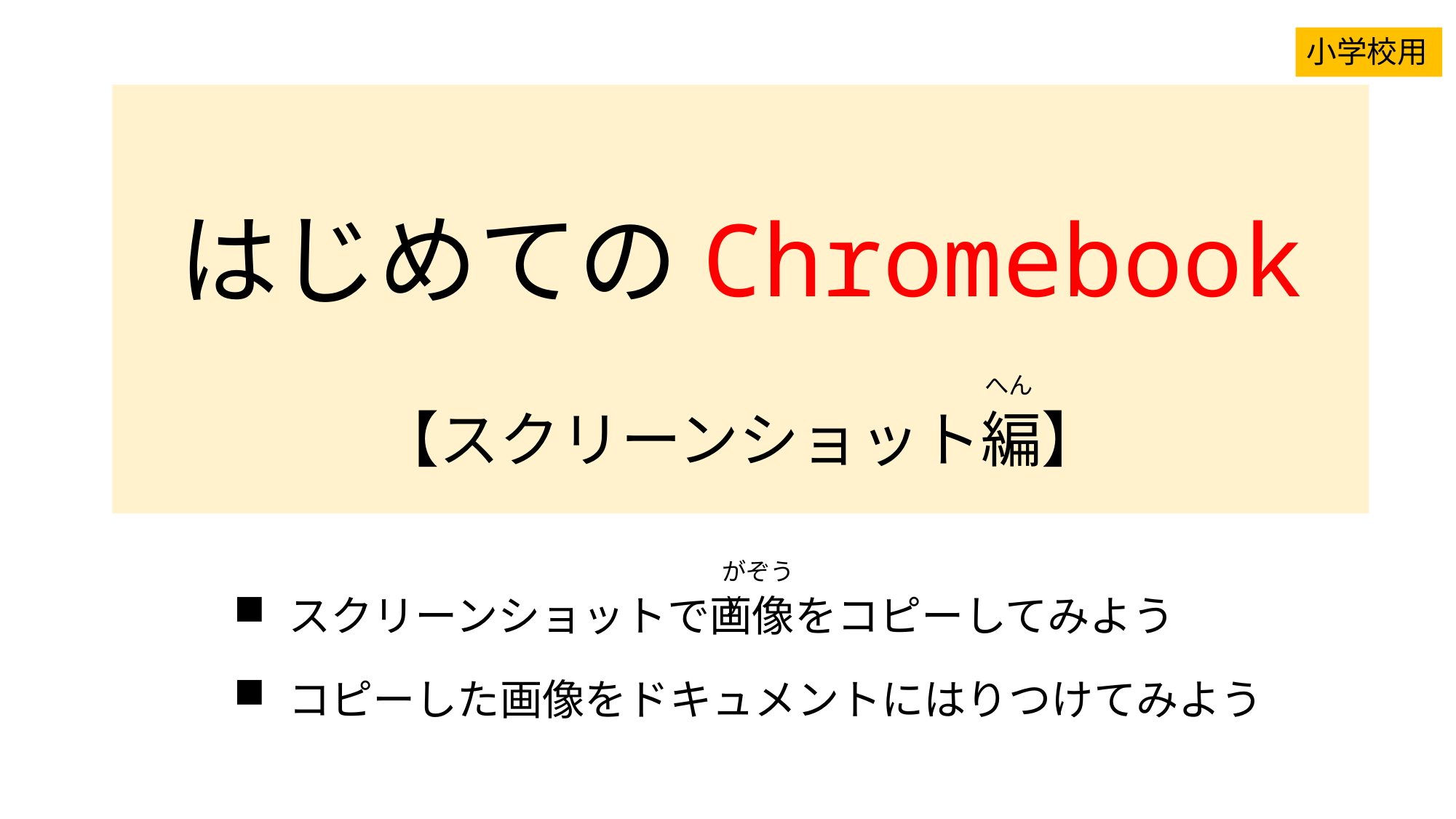

小学校用

はじめてのChromebook

へん
【スクリーンショット編】
スクリーンショットで画像をコピーしてみよう
コピーした画像をドキュメントにはりつけてみよう

がぞうｙ